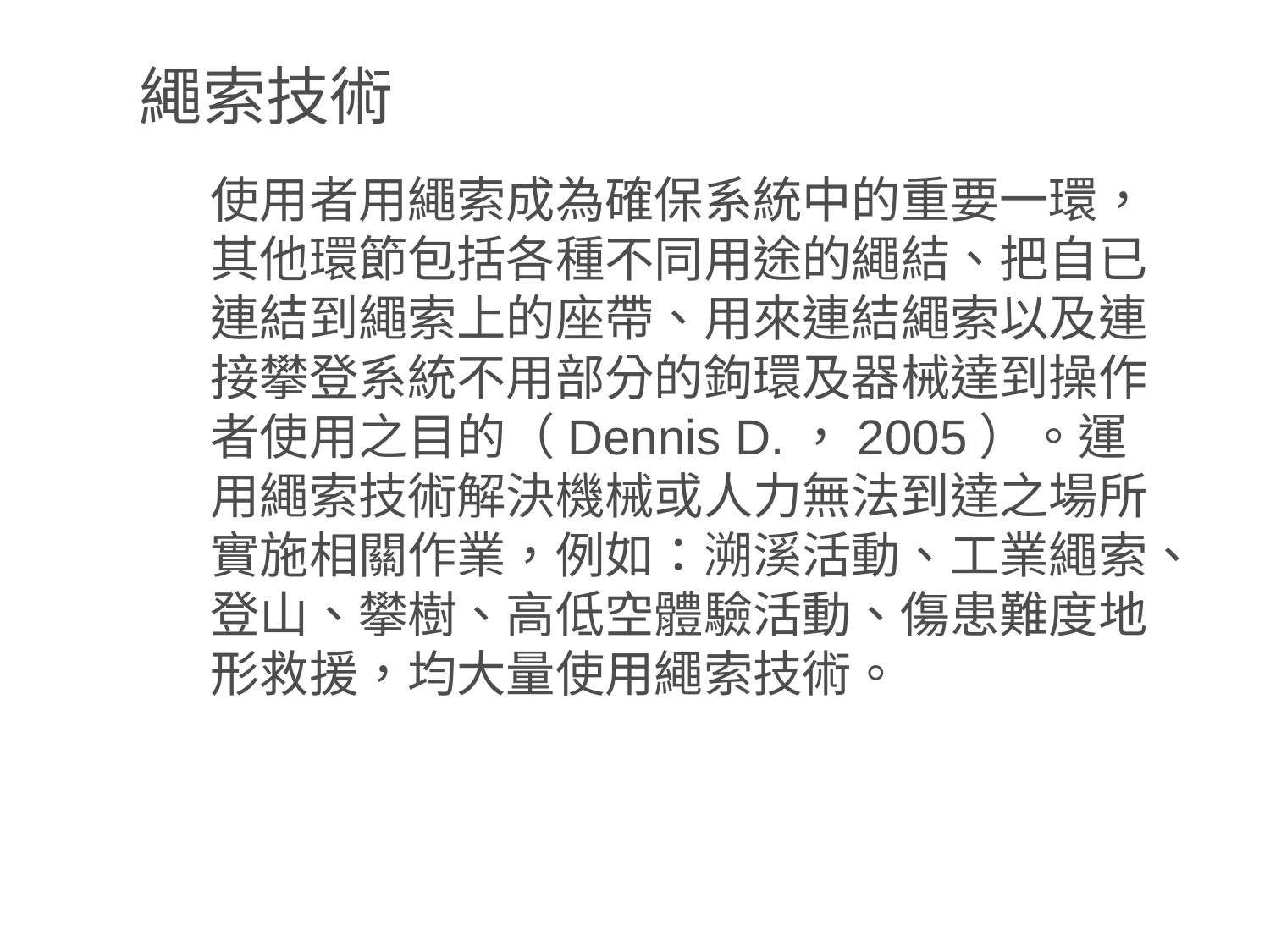

繩索技術
使用者用繩索成為確保系統中的重要一環，其他環節包括各種不同用途的繩結、把自已連結到繩索上的座帶、用來連結繩索以及連接攀登系統不用部分的鉤環及器械達到操作者使用之目的（Dennis D.，2005）。運用繩索技術解決機械或人力無法到達之場所實施相關作業，例如：溯溪活動、工業繩索、登山、攀樹、高低空體驗活動、傷患難度地形救援，均大量使用繩索技術。